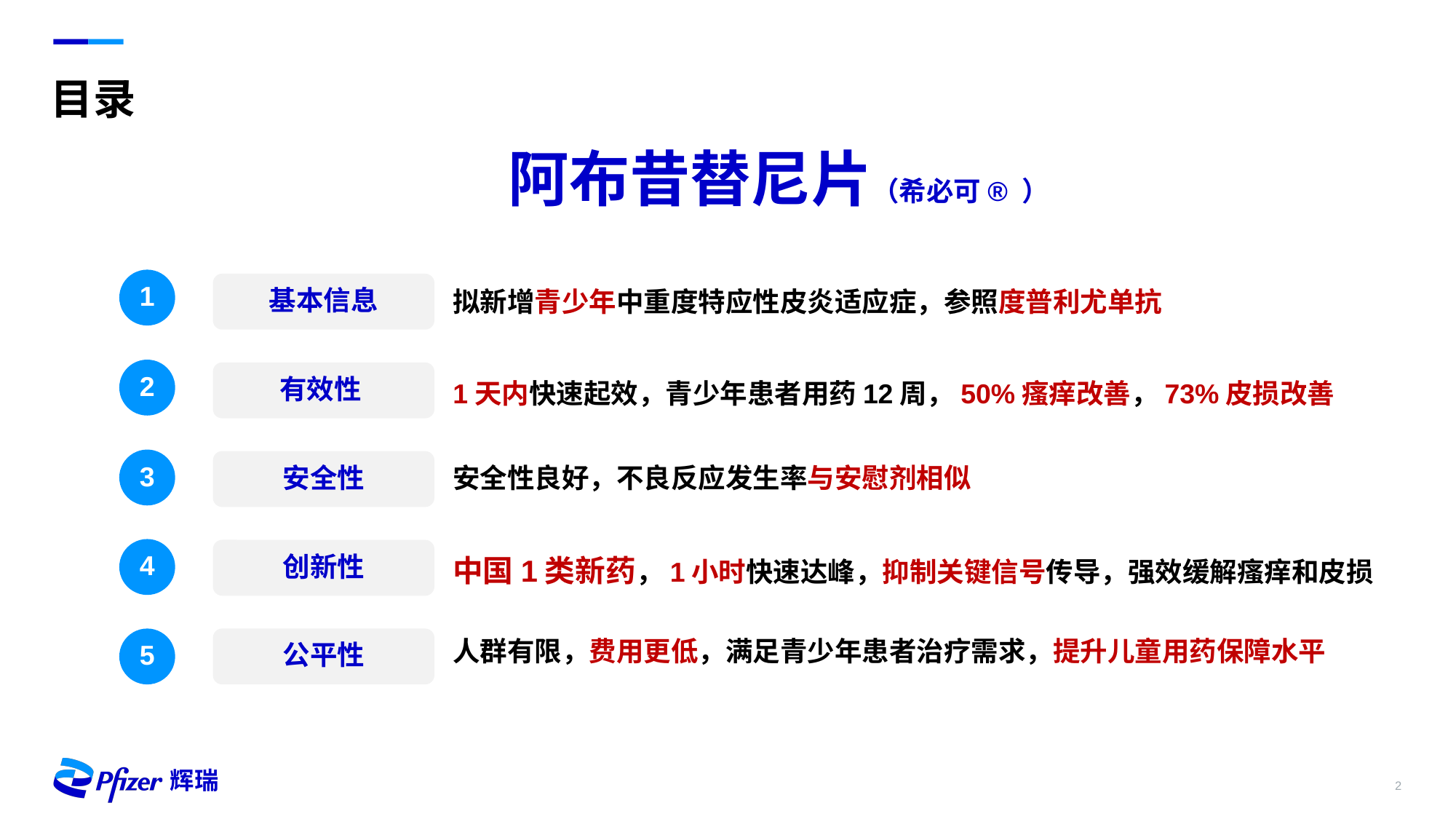

目录
阿布昔替尼片（希必可® ）
1
基本信息
拟新增青少年中重度特应性皮炎适应症，参照度普利尤单抗
2
有效性
1天内快速起效，青少年患者用药12周，50%瘙痒改善，73%皮损改善
3
安全性
安全性良好，不良反应发生率与安慰剂相似
4
创新性
中国1类新药，1小时快速达峰，抑制关键信号传导，强效缓解瘙痒和皮损
5
公平性
人群有限，费用更低，满足青少年患者治疗需求，提升儿童用药保障水平